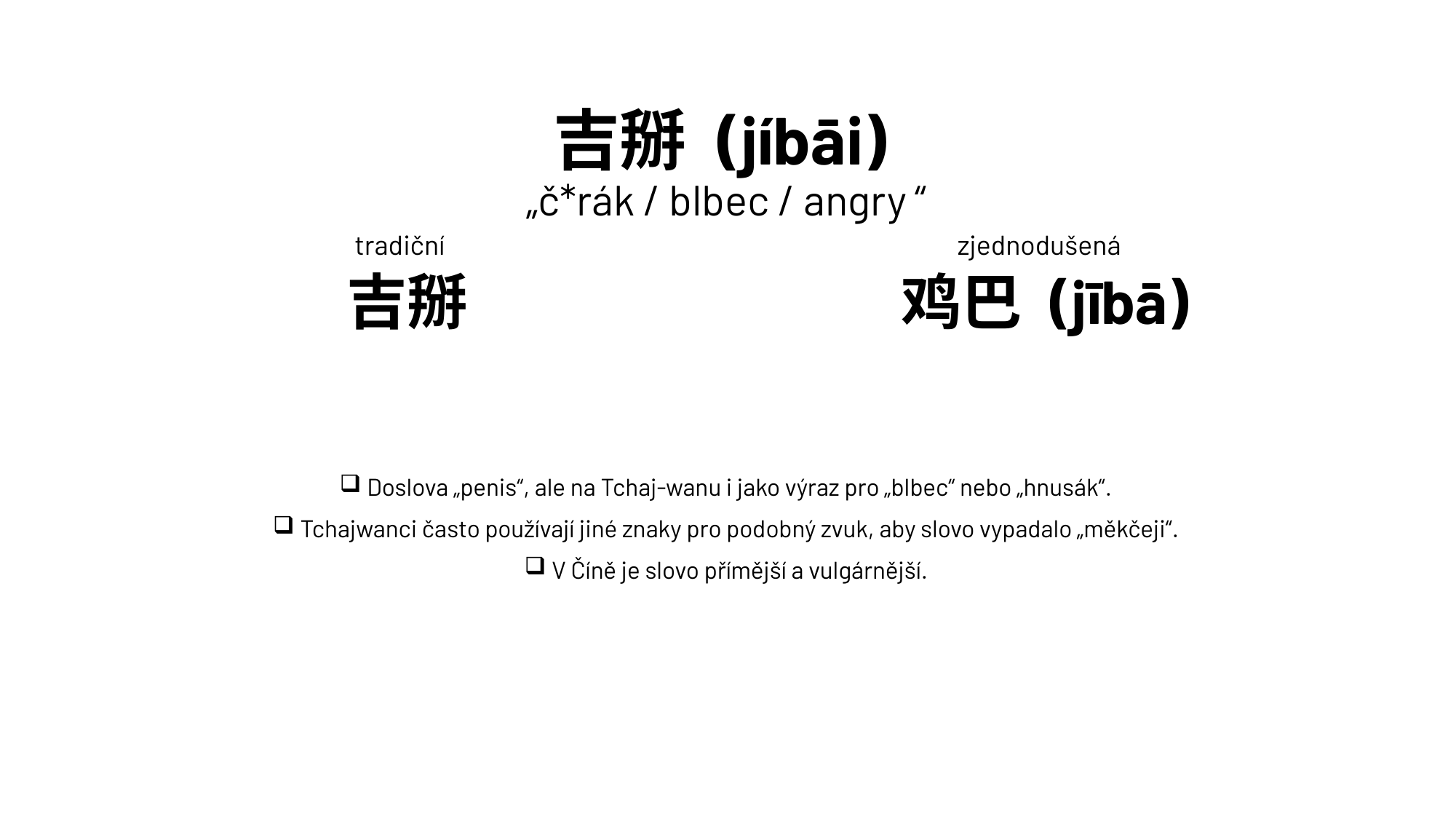

# 吉掰 (jíbāi) „č*rák / blbec / angry “
tradiční
zjednodušená
吉掰
鸡巴 (jībā)

Doslova „penis“, ale na Tchaj-wanu i jako výraz pro „blbec“ nebo „hnusák“.
Tchajwanci často používají jiné znaky pro podobný zvuk, aby slovo vypadalo „měkčeji“.
V Číně je slovo přímější a vulgárnější.